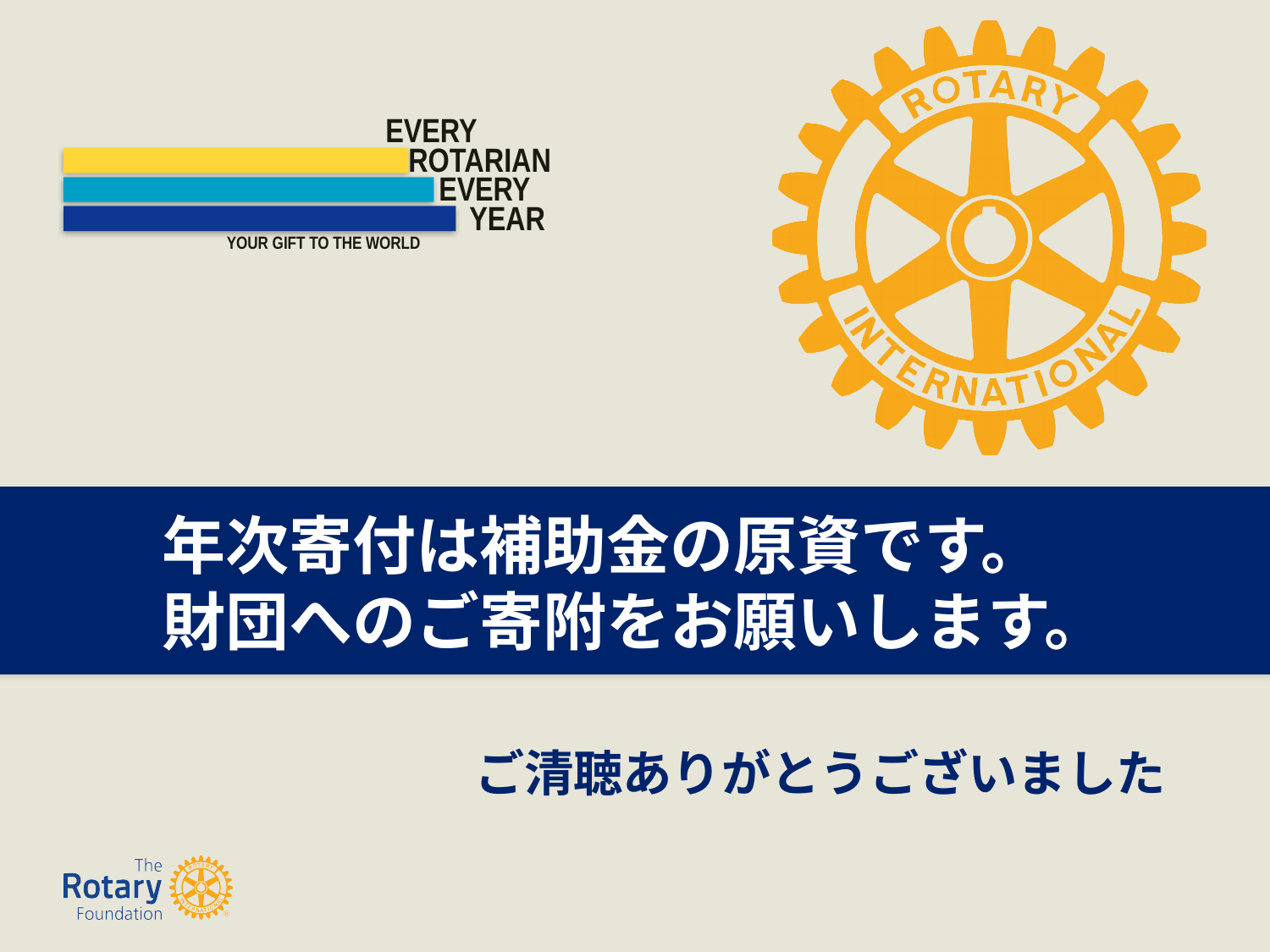

EVERY
   ROTARIAN
       EVERY
           YEAR

YOUR GIFT TO THE WORLD

年次寄付は補助金の原資です。
財団へのご寄附をお願いします。
ご清聴ありがとうございました
ご清聴ありがとうございました